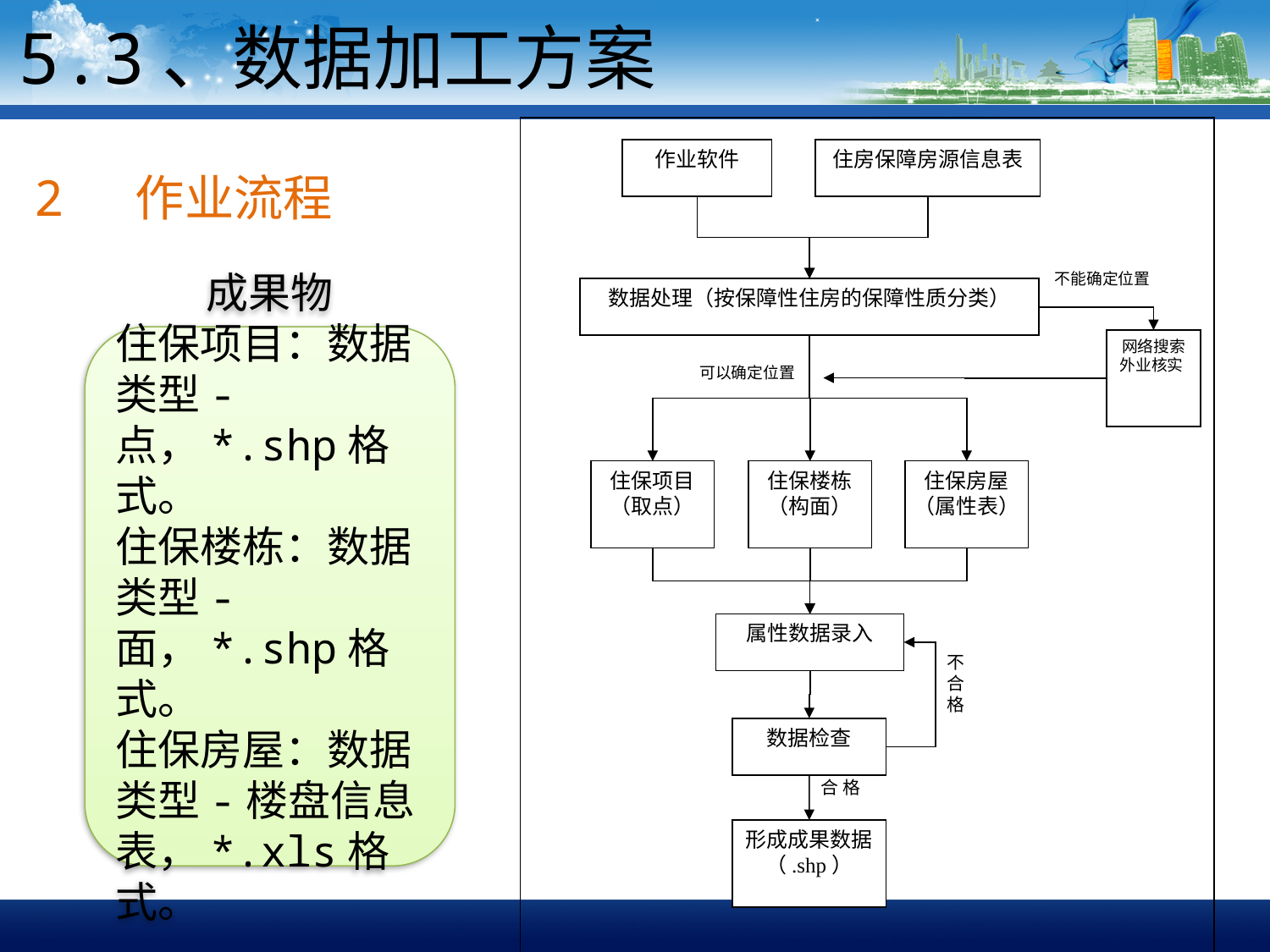

5.3、数据加工方案

作业软件
住房保障房源信息表

不能确定位置
数据处理（按保障性住房的保障性质分类）

网络搜索
外业核实
可以确定位置

住保项目
（取点）
住保楼栋
（构面）

住保房屋
（属性表）

属性数据录入

不
合
格

数据检查
合 格

形成成果数据
（.shp）
2  作业流程
成果物
住保项目：数据类型-点，*.shp格式。
住保楼栋：数据类型-面，*.shp格式。
住保房屋：数据类型-楼盘信息表，*.xls格式。